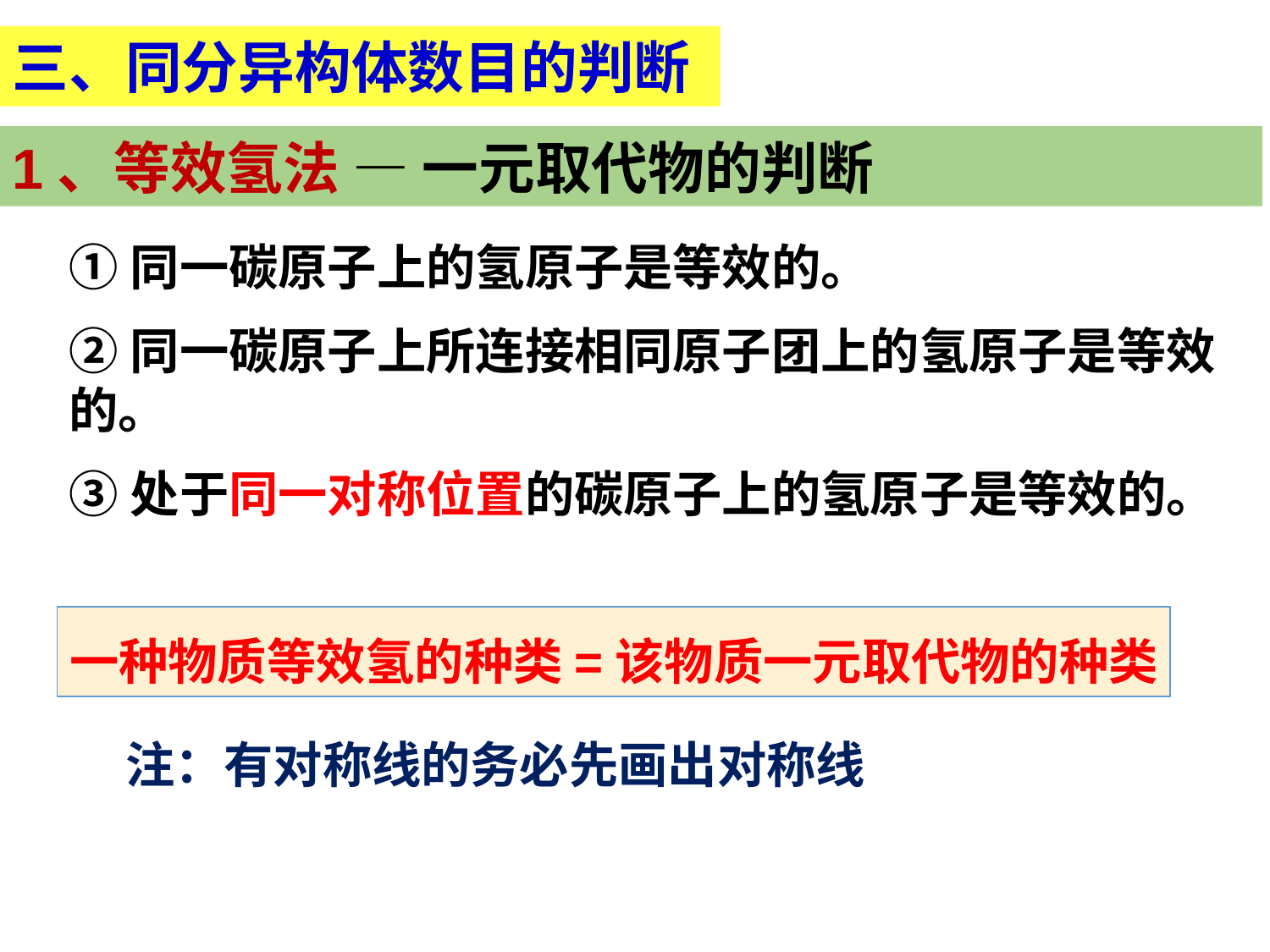

三、同分异构体数目的判断
1、等效氢法 — 一元取代物的判断
①同一碳原子上的氢原子是等效的。
②同一碳原子上所连接相同原子团上的氢原子是等效的。
③处于同一对称位置的碳原子上的氢原子是等效的。
一种物质等效氢的种类=该物质一元取代物的种类
注：有对称线的务必先画出对称线